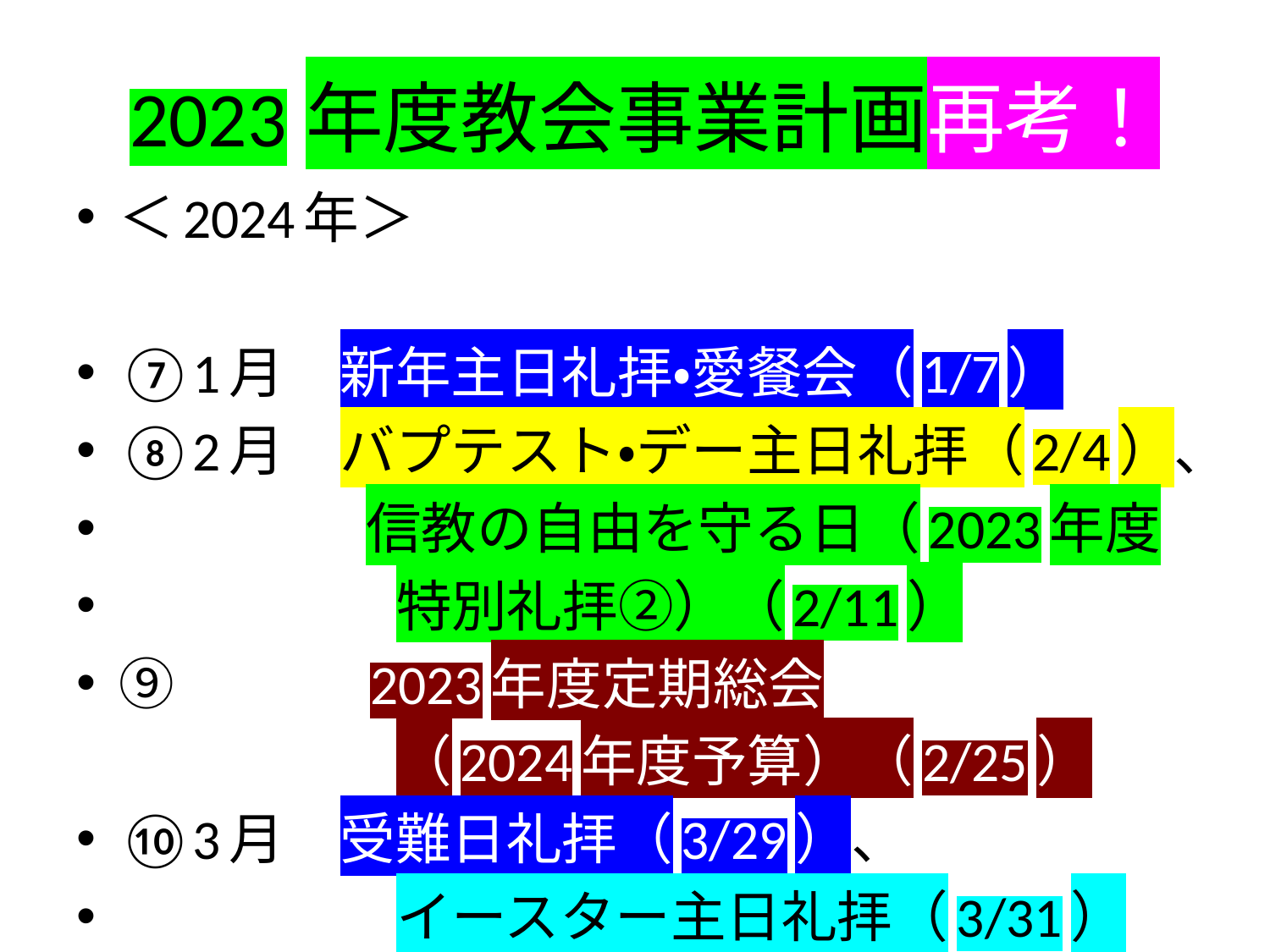

# 2023年度教会事業計画再考！
＜2024年＞

⑦1月　新年主日礼拝・愛餐会（1/7）
⑧2月　バプテスト・デー主日礼拝（2/4）、
　　　 　 信教の自由を守る日（2023年度
　　　　　特別礼拝②）（2/11）
⑨　　　 2023年度定期総会
　　　　　（2024年度予算）（2/25）
⑩3月　受難日礼拝（3/29）、
　　　　　イースター主日礼拝（3/31）